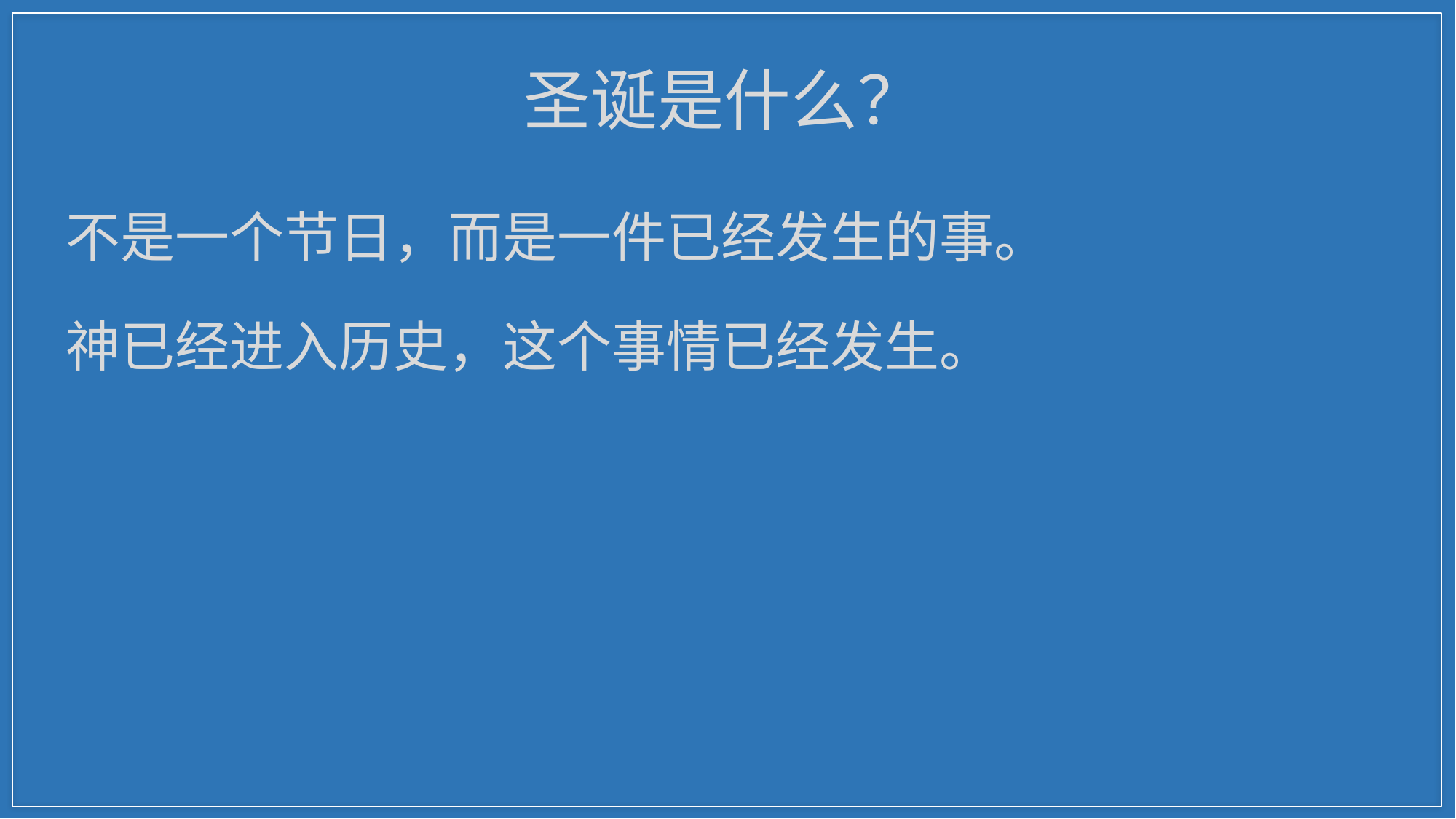

# 圣诞是什么？
不是一个节日，而是一件已经发生的事。
神已经进入历史，这个事情已经发生。